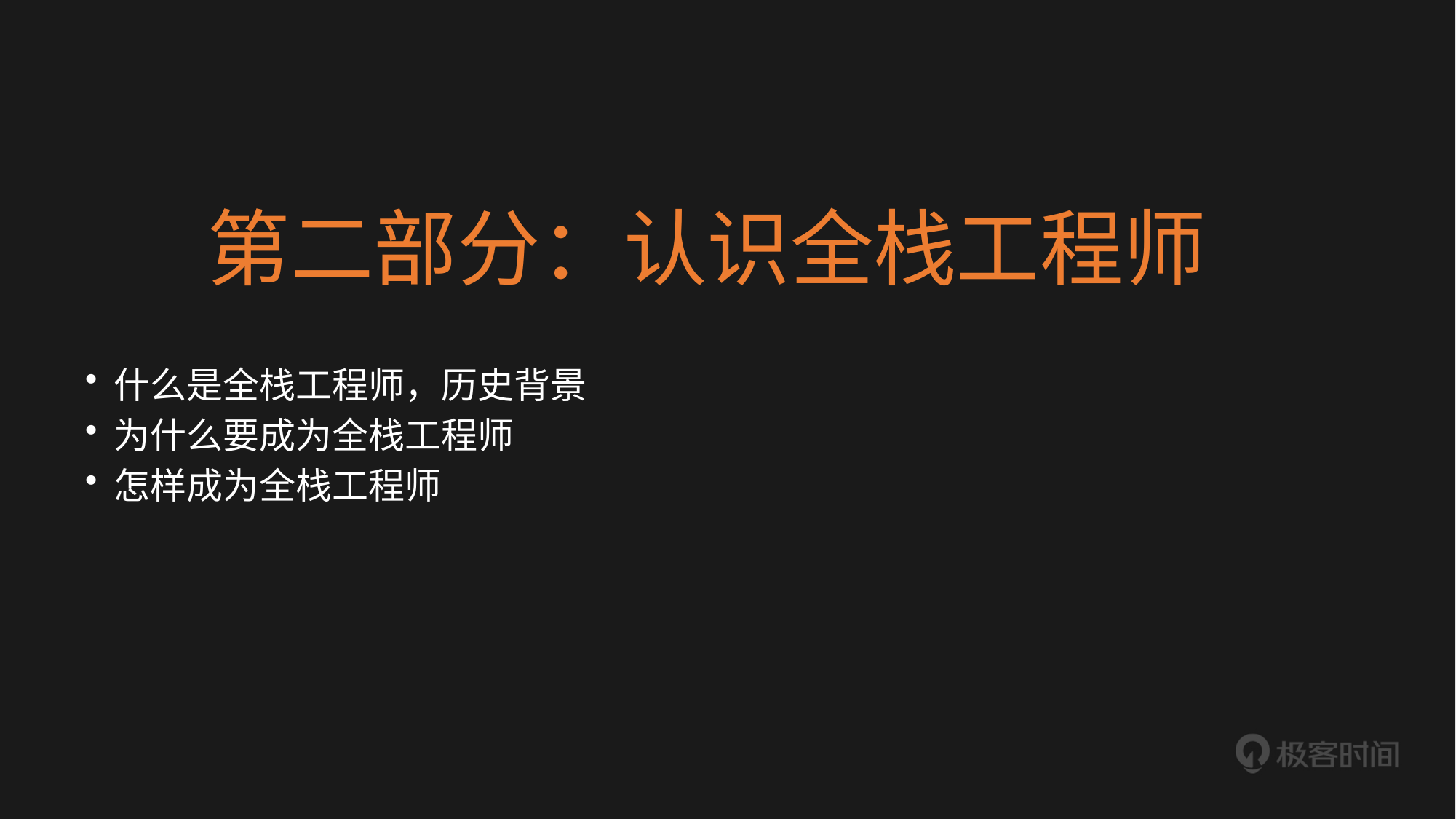

# 第二部分：认识全栈工程师
什么是全栈工程师，历史背景
为什么要成为全栈工程师
怎样成为全栈工程师